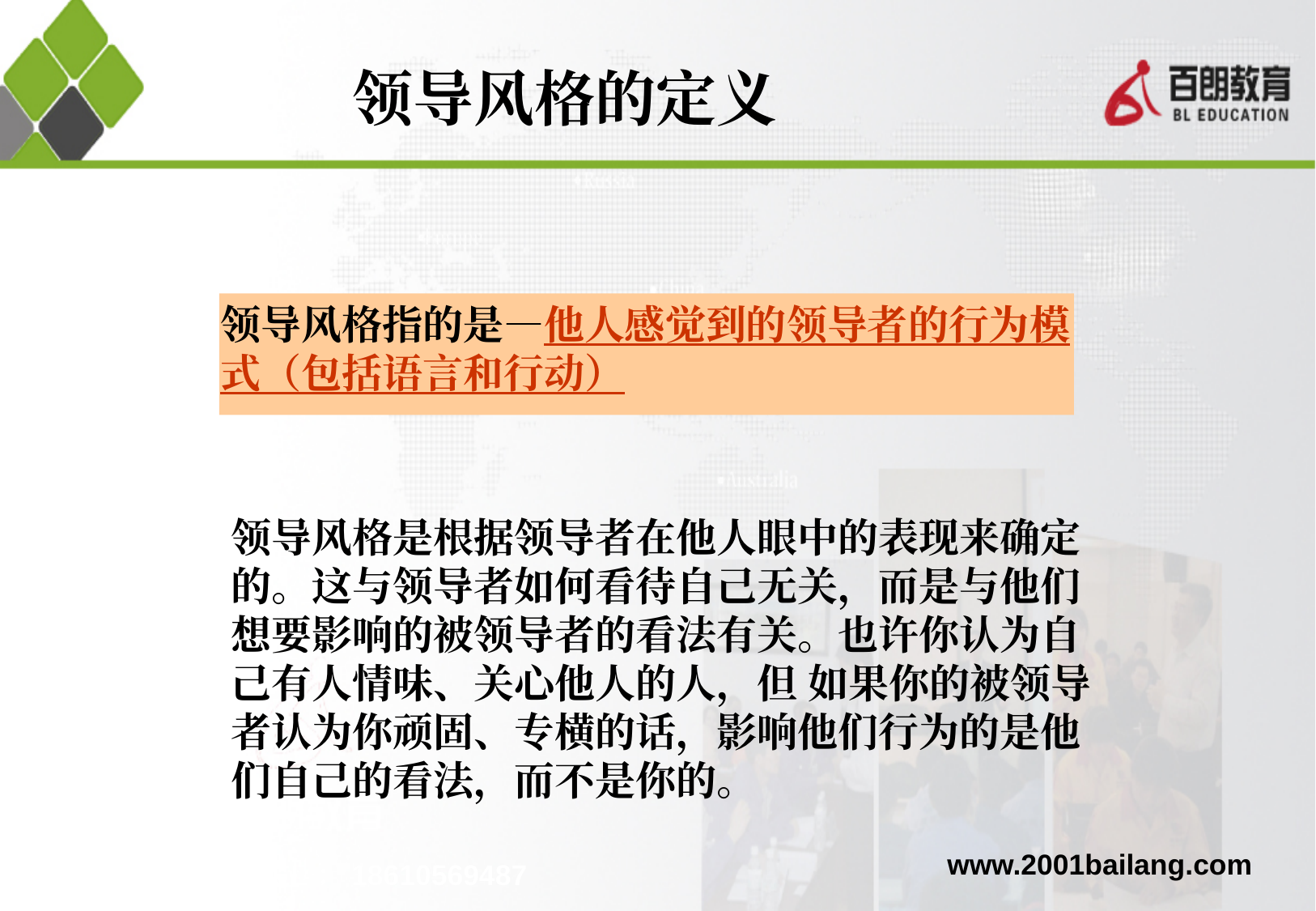

领导风格的定义
领导风格指的是—他人感觉到的领导者的行为模式（包括语言和行动）

领导风格是根据领导者在他人眼中的表现来确定的。这与领导者如何看待自己无关，而是与他们想要影响的被领导者的看法有关。也许你认为自己有人情味、关心他人的人，但 如果你的被领导者认为你顽固、专横的话，影响他们行为的是他们自己的看法，而不是你的。